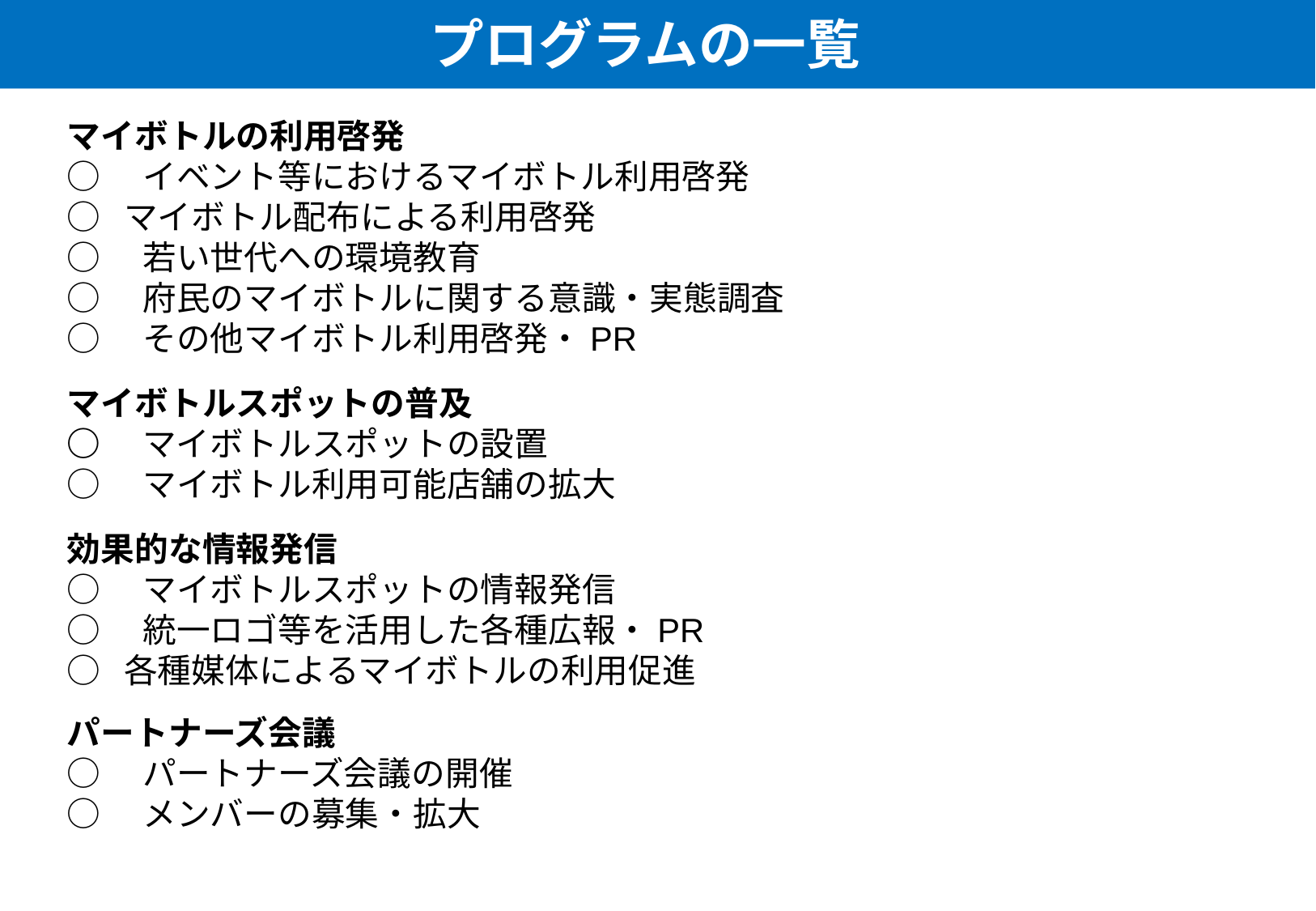

プログラムの一覧
マイボトルの利用啓発
○　イベント等におけるマイボトル利用啓発
○  マイボトル配布による利用啓発
○　若い世代への環境教育
○　府民のマイボトルに関する意識・実態調査
○　その他マイボトル利用啓発・PR

マイボトルスポットの普及
○　マイボトルスポットの設置
○　マイボトル利用可能店舗の拡大

効果的な情報発信
○　マイボトルスポットの情報発信
○　統一ロゴ等を活用した各種広報・PR
○  各種媒体によるマイボトルの利用促進

パートナーズ会議
○　パートナーズ会議の開催
○　メンバーの募集・拡大